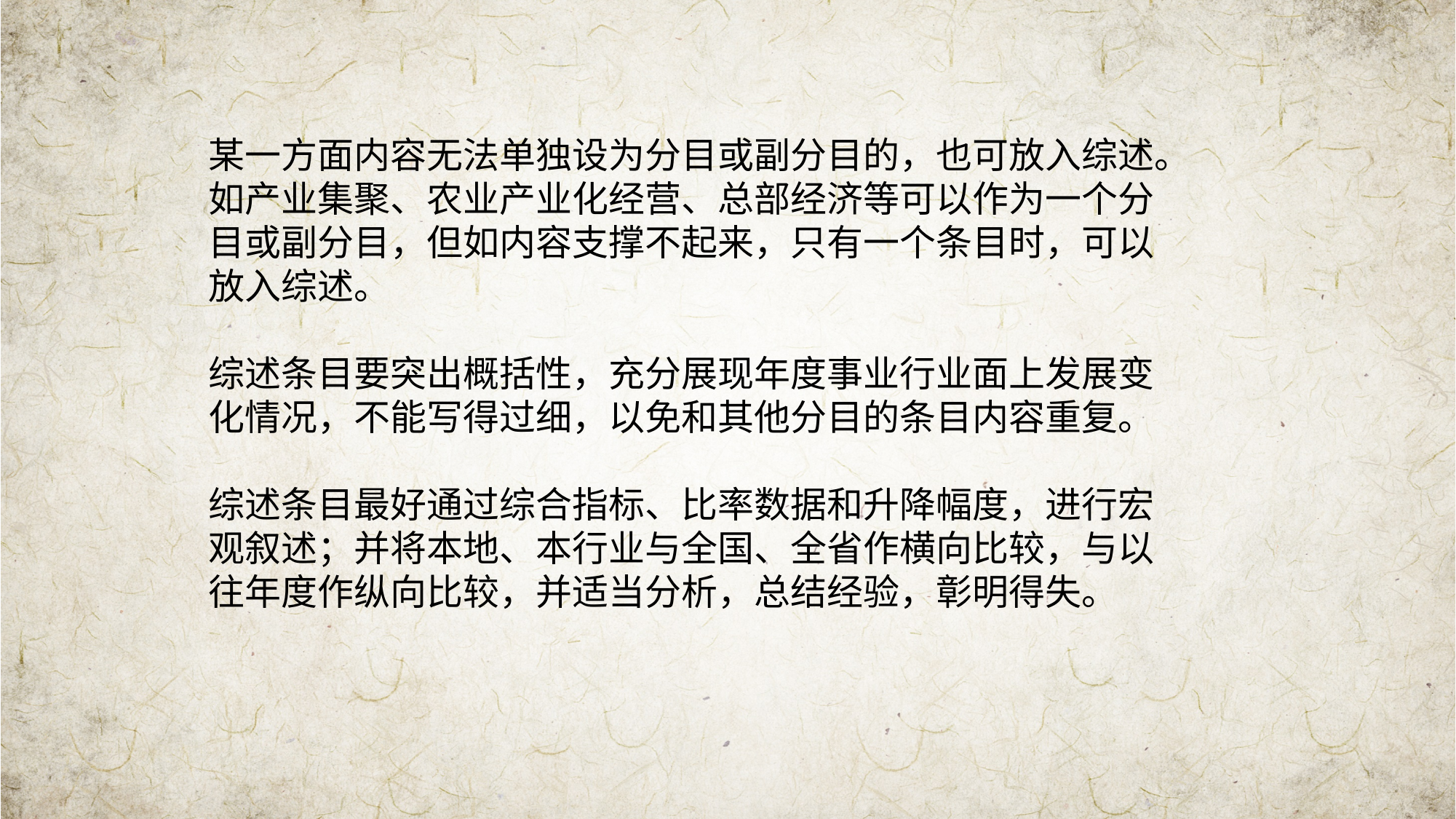

某一方面内容无法单独设为分目或副分目的，也可放入综述。如产业集聚、农业产业化经营、总部经济等可以作为一个分目或副分目，但如内容支撑不起来，只有一个条目时，可以放入综述。

综述条目要突出概括性，充分展现年度事业行业面上发展变化情况，不能写得过细，以免和其他分目的条目内容重复。

综述条目最好通过综合指标、比率数据和升降幅度，进行宏观叙述；并将本地、本行业与全国、全省作横向比较，与以往年度作纵向比较，并适当分析，总结经验，彰明得失。